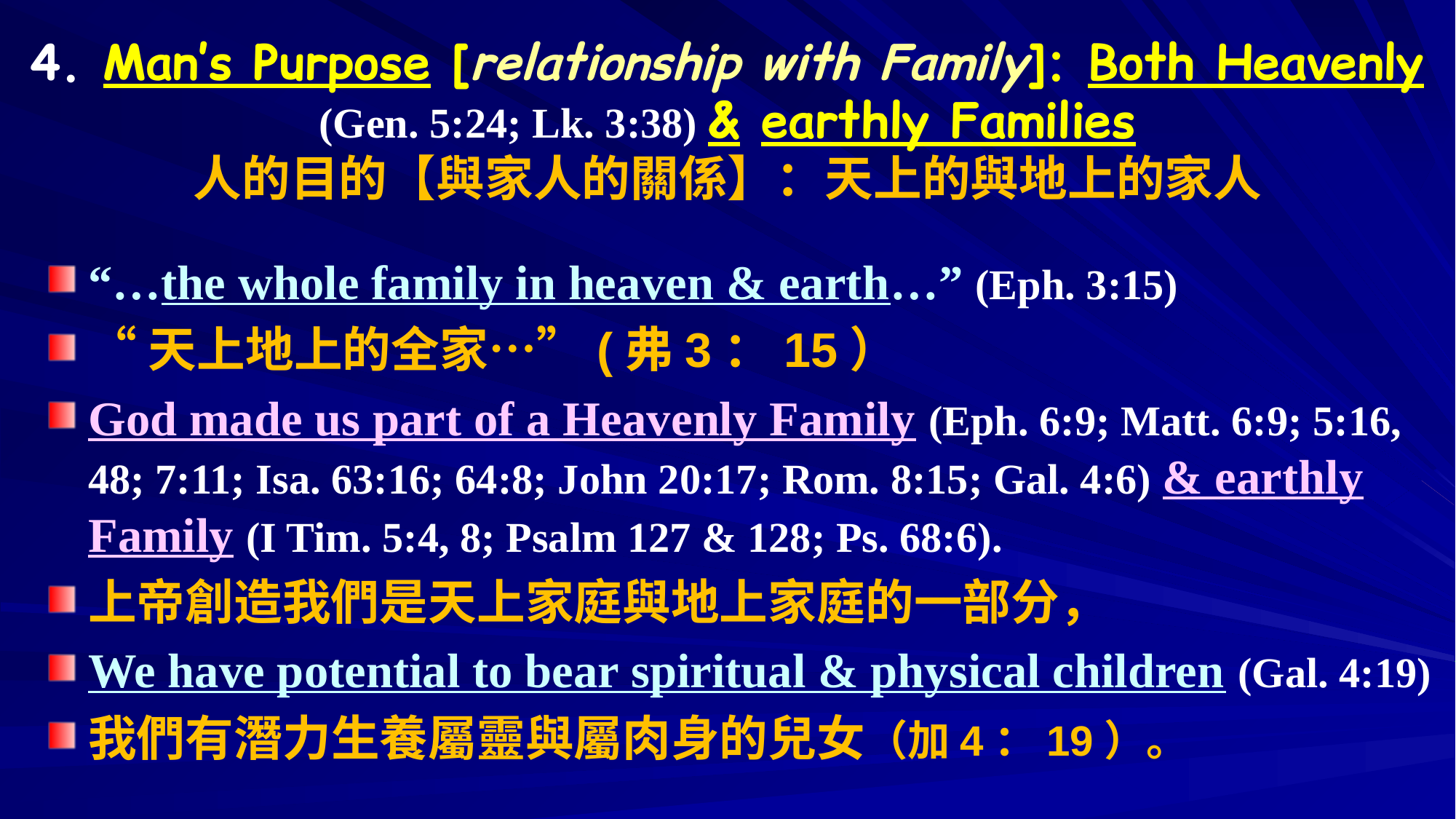

# 4. Man’s Purpose [relationship with Family]: Both Heavenly (Gen. 5:24; Lk. 3:38) & earthly Families 人的目的【與家人的關係】：天上的與地上的家人
“…the whole family in heaven & earth…” (Eph. 3:15)
“天上地上的全家…”(弗3：15）
God made us part of a Heavenly Family (Eph. 6:9; Matt. 6:9; 5:16, 48; 7:11; Isa. 63:16; 64:8; John 20:17; Rom. 8:15; Gal. 4:6) & earthly Family (I Tim. 5:4, 8; Psalm 127 & 128; Ps. 68:6).
上帝創造我們是天上家庭與地上家庭的一部分，
We have potential to bear spiritual & physical children (Gal. 4:19)
我們有潛力生養屬靈與屬肉身的兒女（加4：19）。